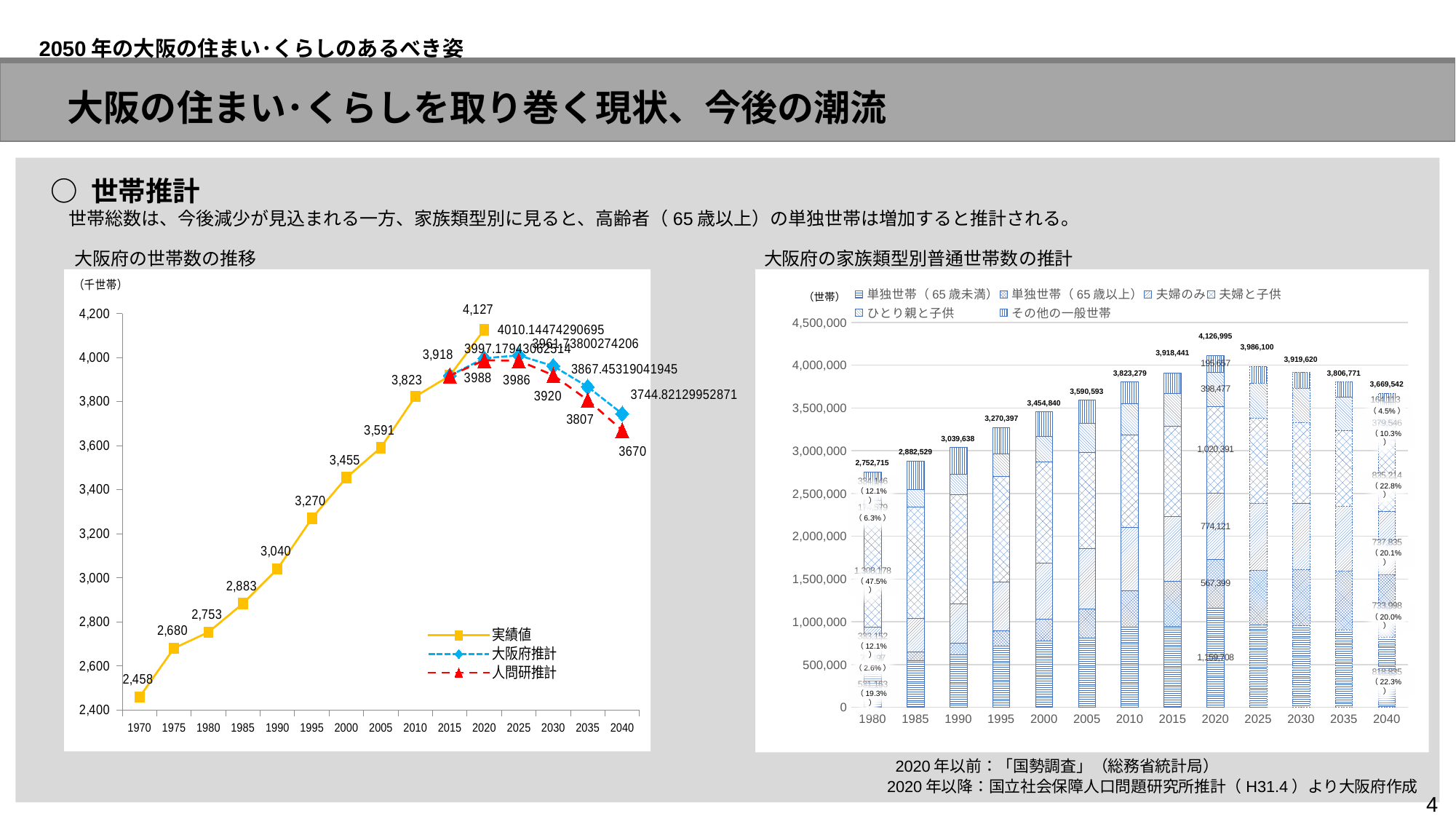

2050年の大阪の住まい･くらしのあるべき姿

　大阪の住まい･くらしを取り巻く現状、今後の潮流

○ 世帯推計
　世帯総数は、今後減少が見込まれる一方、家族類型別に見ると、高齢者（65歳以上）の単独世帯は増加すると推計される。
大阪府の世帯数の推移
大阪府の家族類型別普通世帯数の推計

[unsupported chart]

### Chart

| Category | 単独世帯（65歳未満） | 単独世帯（65歳以上） | 夫婦のみ | 夫婦と子供 | ひとり親と子供 | その他の一般世帯 |
|---|---|---|---|---|---|---|
| 1980 | 531163.0 | 71497.0 | 333152.0 | 1308178.0 | 174579.0 | 334146.0 |
| 1985 | 550224.0 | 97727.0 | 388612.0 | 1305140.0 | 206432.0 | 334394.0 |
| 1990 | 614844.0 | 133143.0 | 463495.0 | 1279308.0 | 235001.0 | 313847.0 |
| 1995 | 714526.0 | 182899.0 | 567887.0 | 1237217.0 | 262019.0 | 305849.0 |
| 2000 | 773685.0 | 255107.0 | 656250.0 | 1188070.0 | 294347.0 | 287381.0 |
| 2005 | 810864.0 | 340910.0 | 704568.0 | 1127702.0 | 335403.0 | 271146.0 |
| 2010 | 935092.0 | 432816.0 | 735225.0 | 1086224.0 | 363645.0 | 254456.0 |
| 2015 | 950323.0 | 520292.0 | 763849.0 | 1054207.0 | 379678.0 | 239160.0 |
| 2020 | 1159708.0 | 567399.0 | 774121.0 | 1020391.0 | 398477.0 | 195657.0 |
| 2025 | 965858.0 | 635444.0 | 783916.0 | 992725.0 | 408130.0 | 200026.0 |
| 2030 | 954054.0 | 659046.0 | 772936.0 | 942077.0 | 404473.0 | 187034.0 |
| 2035 | 902140.0 | 691365.0 | 756892.0 | 886884.0 | 394373.0 | 175117.0 |
| 2040 | 818835.0 | 733998.0 | 737835.0 | 835214.0 | 379546.0 | 164113.0 |
（世帯）
4,126,995
3,986,100
3,918,441
3,919,620
3,823,279
3,806,771
3,669,542
3,590,593
3,454,840
（4.5%）
3,270,397
（10.3%）
3,039,638
2,882,529
2,752,715
（22.8%）
（12.1%）
（6.3%）
（20.1%）
（47.5%）
（20.0%）
（12.1%）
（2.6%）
（22.3%）
（19.3%）
2020年以前：「国勢調査」（総務省統計局）
2020年以降：国立社会保障人口問題研究所推計（H31.4）より大阪府作成
4